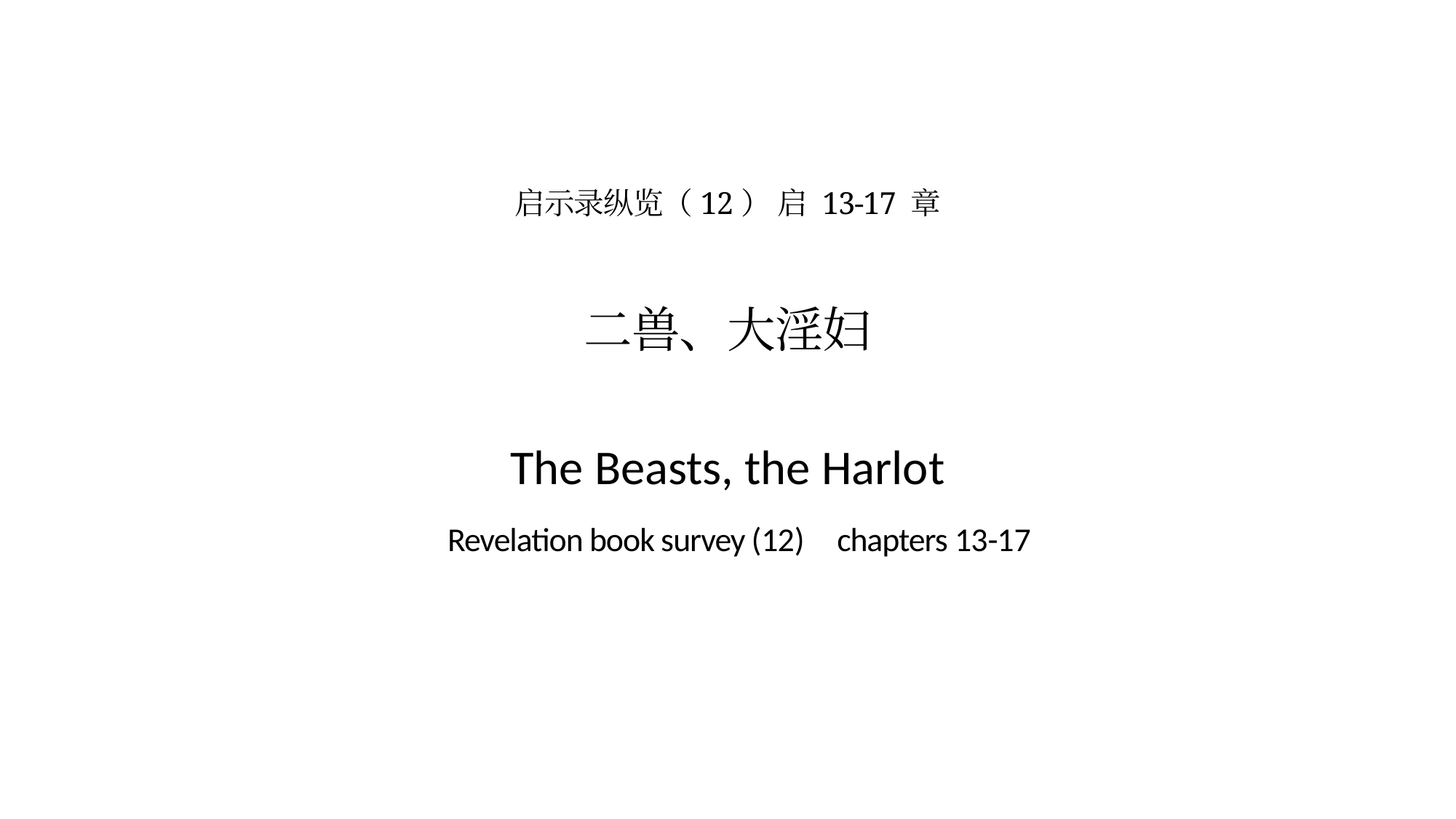

# 启示录纵览（12） 启 13-17 章 二兽、大淫妇 The Beasts, the Harlot Revelation book survey (12)     chapters 13-17